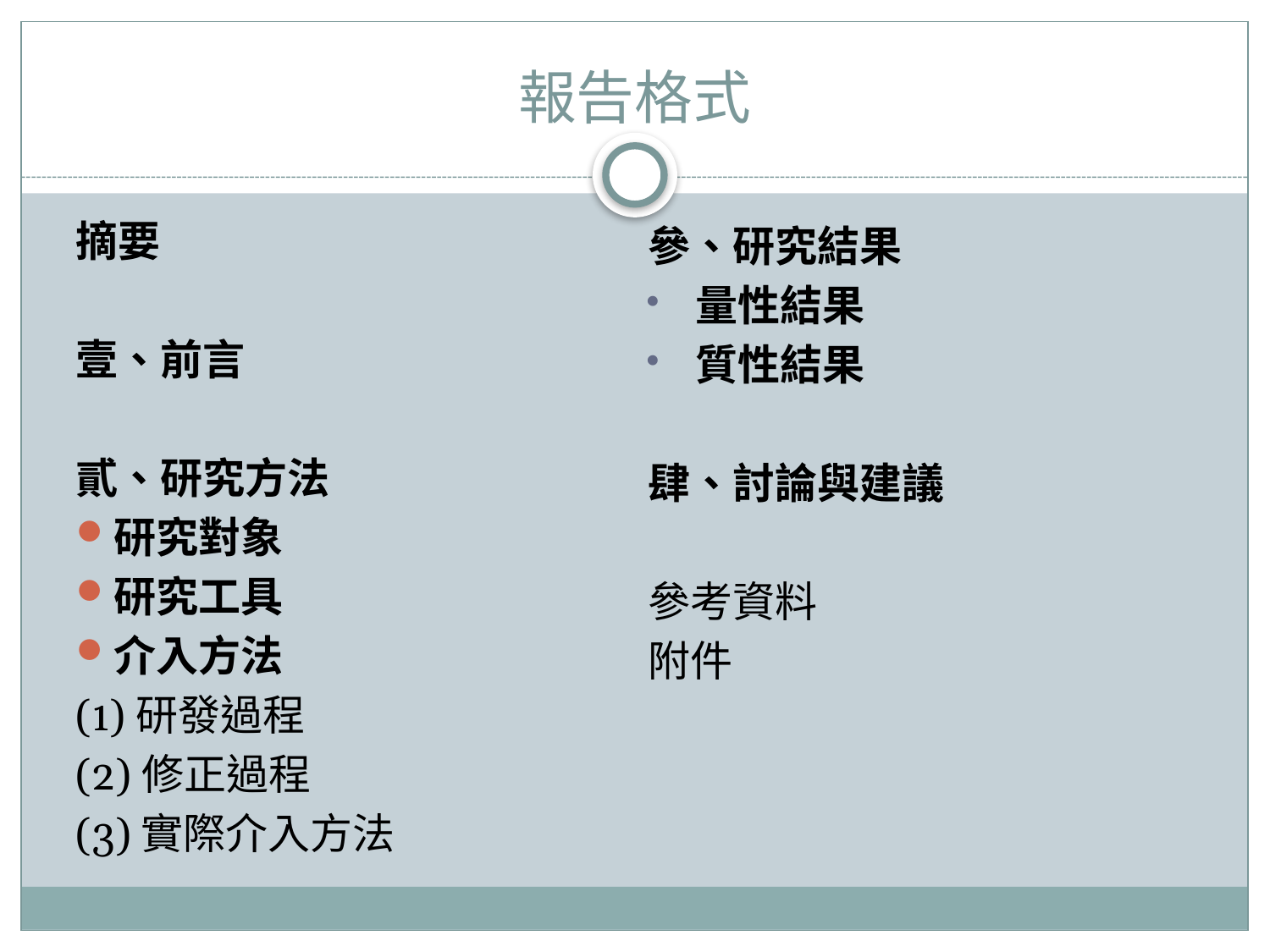

# 報告格式
摘要

壹、前言

貳、研究方法
研究對象
研究工具
介入方法
(1)研發過程
(2)修正過程
(3)實際介入方法
參、研究結果
量性結果
質性結果

肆、討論與建議

參考資料
附件